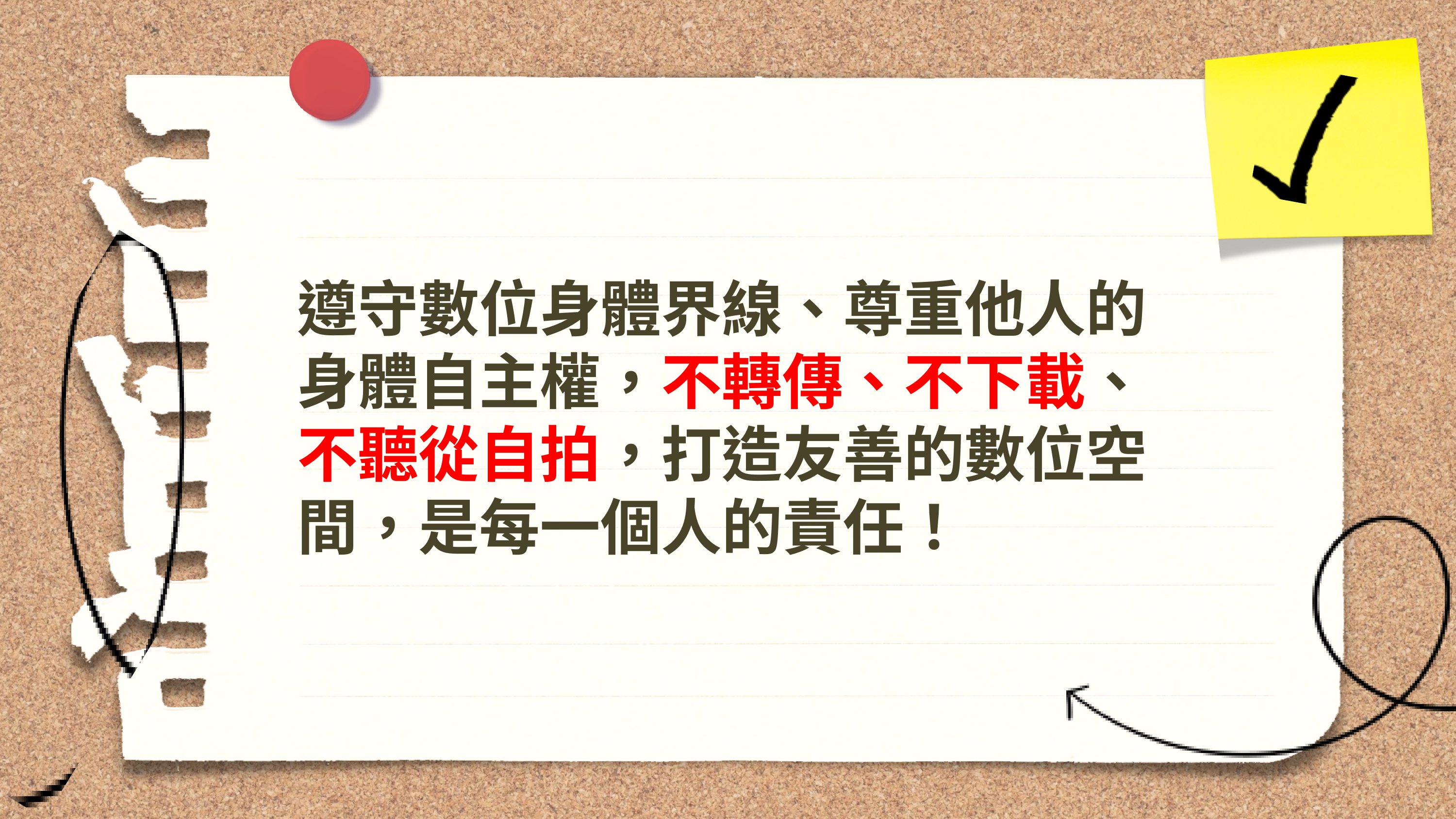

遵守數位身體界線、尊重他人的身體自主權，不轉傳、不下載、不聽從自拍，打造友善的數位空間，是每一個人的責任！